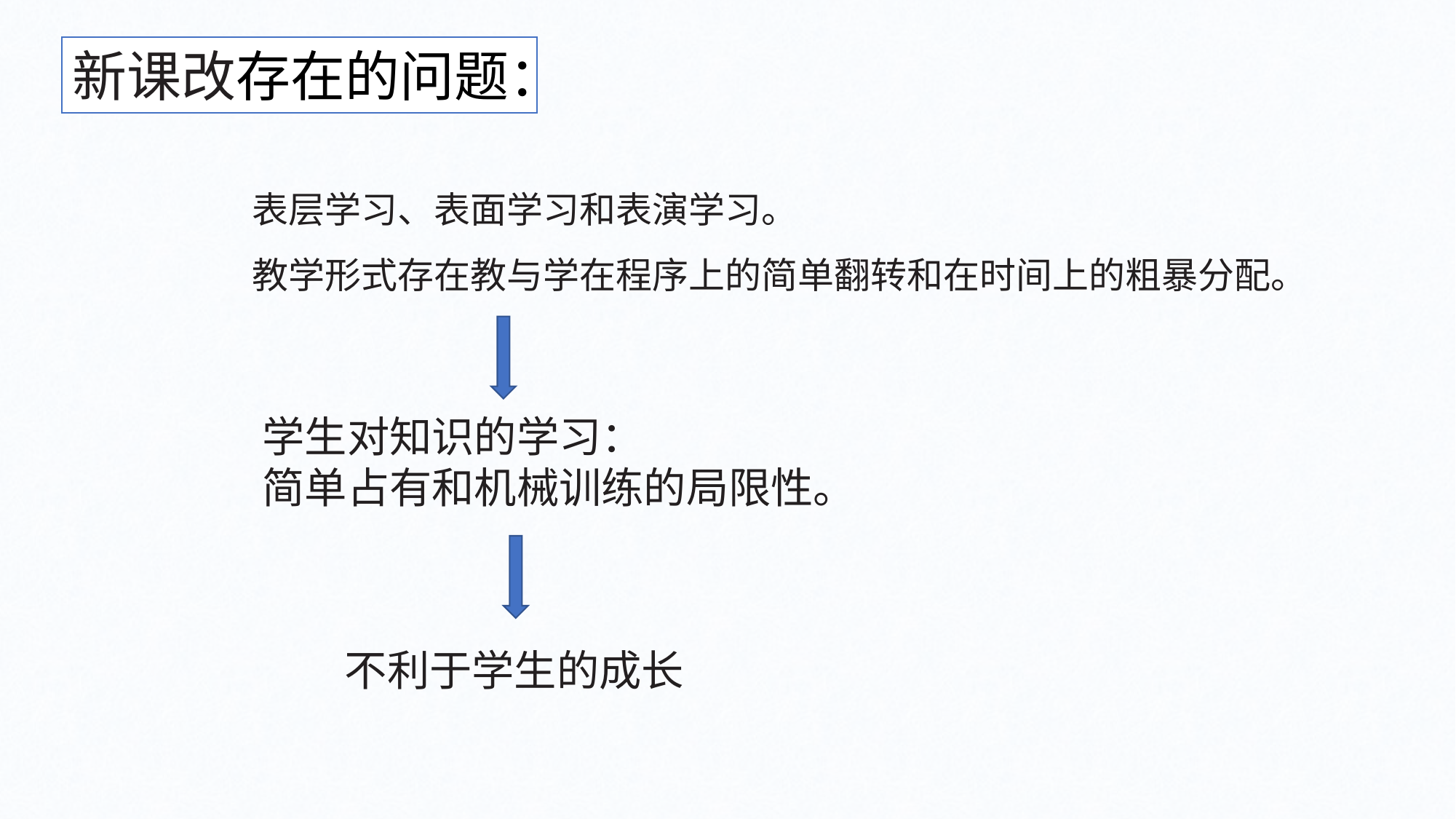

新课改存在的问题：
表层学习、表面学习和表演学习。
教学形式存在教与学在程序上的简单翻转和在时间上的粗暴分配。

学生对知识的学习：
简单占有和机械训练的局限性。

不利于学生的成长